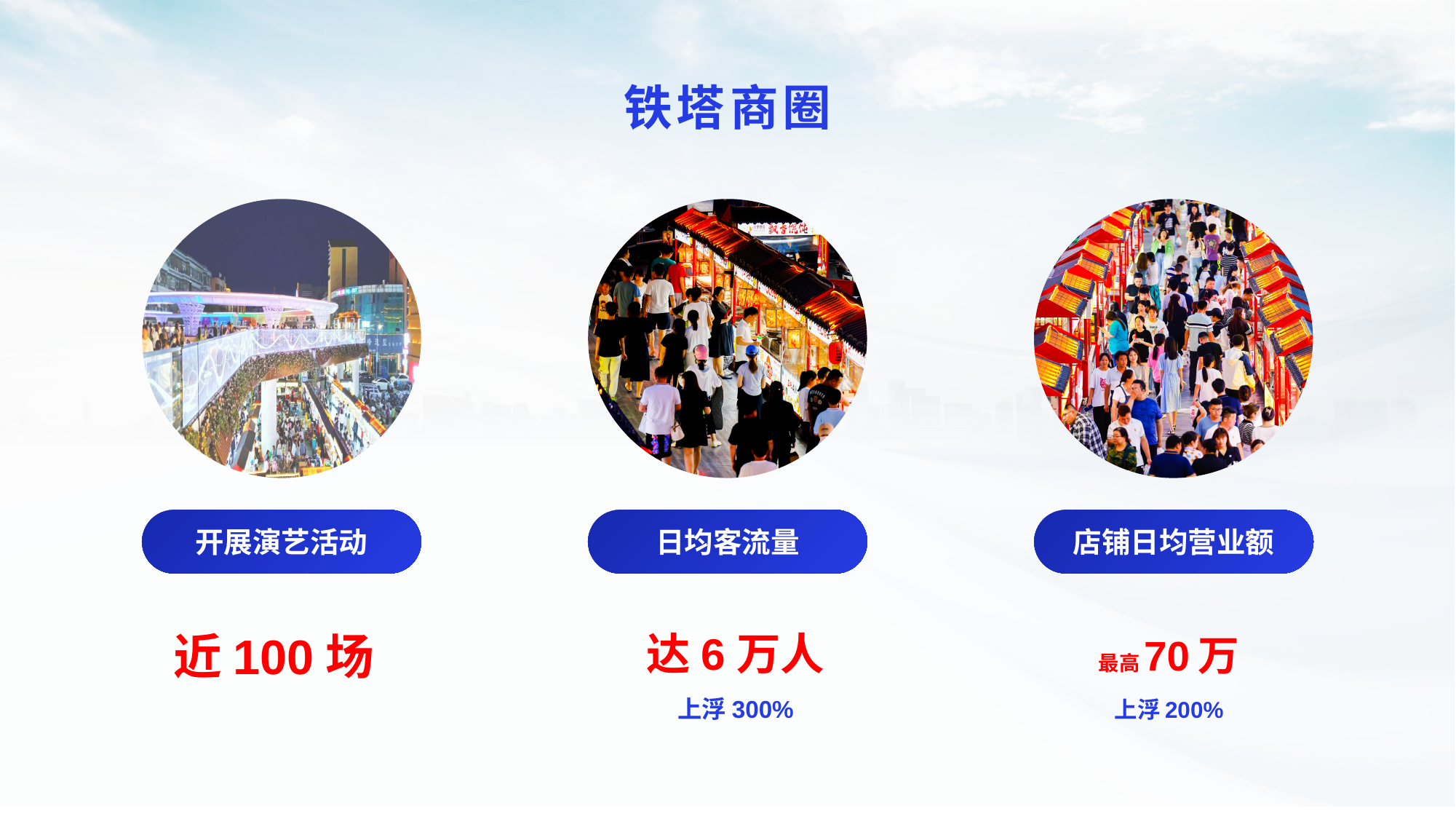

铁塔商圈

# 铁塔商圈

开展演艺活动
日均客流量
店铺日均营业额
达6万人
上浮300%
最高70万
上浮200%
近100场